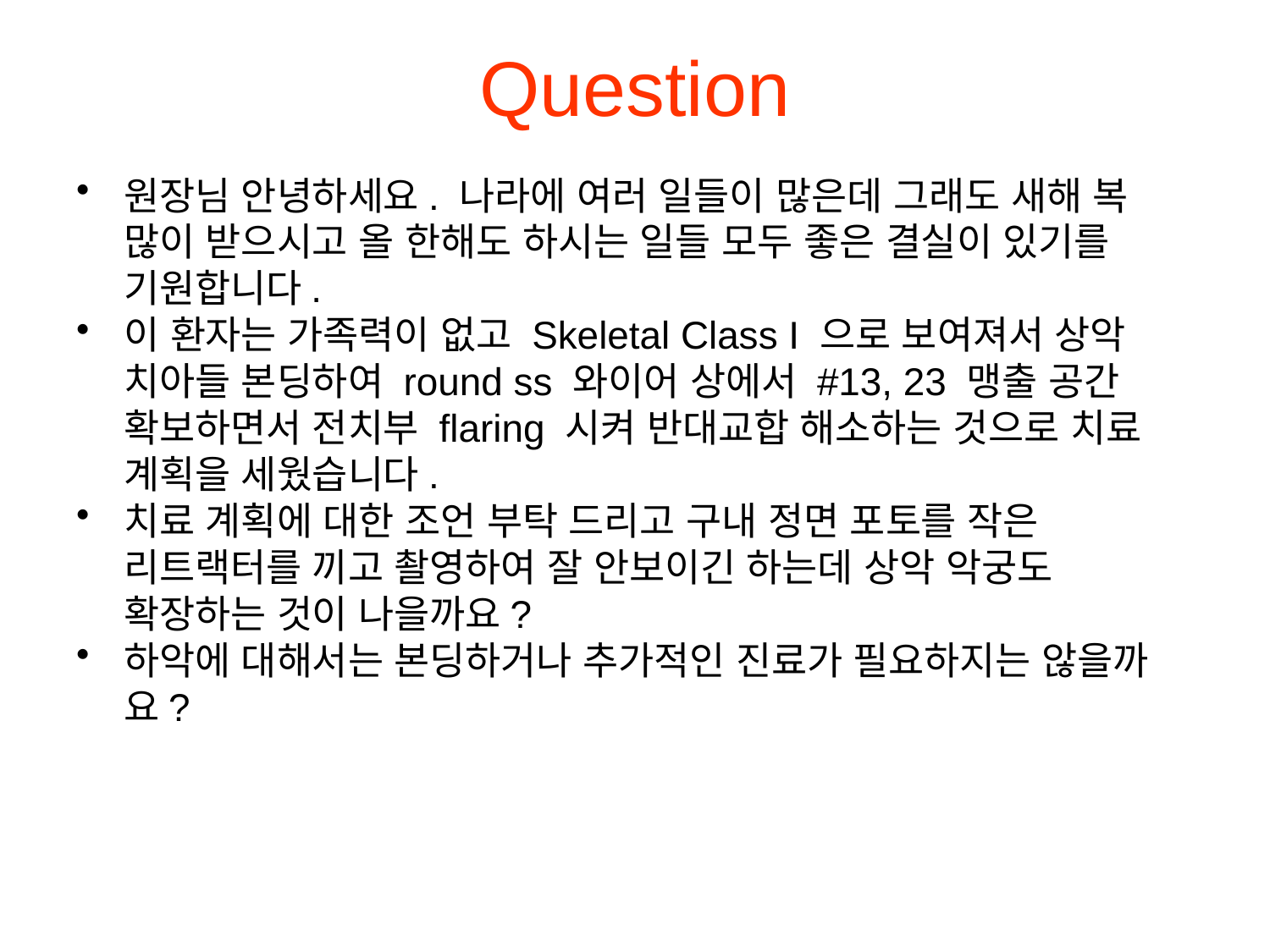

# Question
원장님 안녕하세요. 나라에 여러 일들이 많은데 그래도 새해 복 많이 받으시고 올 한해도 하시는 일들 모두 좋은 결실이 있기를 기원합니다.
이 환자는 가족력이 없고 Skeletal Class I 으로 보여져서 상악 치아들 본딩하여 round ss 와이어 상에서 #13, 23 맹출 공간 확보하면서 전치부 flaring 시켜 반대교합 해소하는 것으로 치료 계획을 세웠습니다.
치료 계획에 대한 조언 부탁 드리고 구내 정면 포토를 작은 리트랙터를 끼고 촬영하여 잘 안보이긴 하는데 상악 악궁도 확장하는 것이 나을까요?
하악에 대해서는 본딩하거나 추가적인 진료가 필요하지는 않을까요?